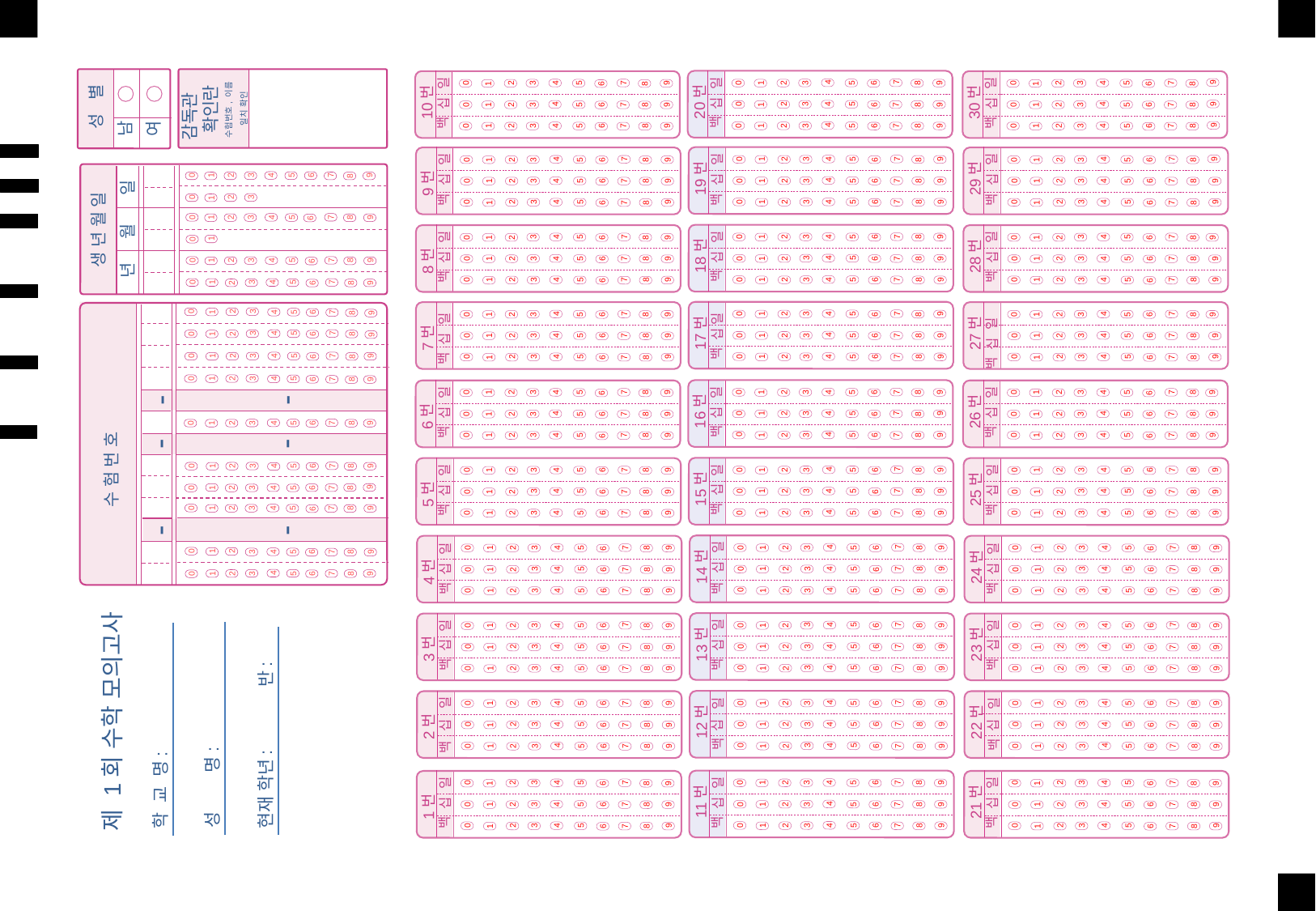

일
일
일

9
7
4
3
5
7
7
4
4
0
2
9
1
8
3
5
3
5
6
0
2
0
2
9
1
1
8
8
6
6
감독관    확인란

20번
30번
10번
십
십
십
성   별

수험번호, 이름
일치 확인
9
4
3
5
4
4
0
2
9
1
7
8
3
5
3
5
6
0
2
0
2
9
1
7
7
1
8
8
6
6
백
백
백
남
여
9
4
0
3
5
4
4
2
9
0
0
1
7
8
3
5
3
5
6
2
2
9
1
7
7
1
8
8
6
6

일
일
일
9
7
4
3
5
7
7
4
4
0
2
9
1
8
3
5
3
5
6
0
2
0
2
9
1
1
8
8
6
6

19번
29번
십
십
십
9번
4
6
3
5
0
2
9
7
1
8
4
3
5
4
4
0
2
9
1
7
8
3
5
3
5
6
0
2
0
2
9
9
1
7
7
1
8
8
6
6

백
백
백
3
0
2
1
4
0
3
5
4
4
2
9
0
0
1
7
8
3
5
3
5
6
2
2
9
9
1
7
7
1
8
8
6
6

7
0
4
3
5
2
9
1

8
6
년     월      일
생 년 월 일

일
일
일
7
4
3
5
7
7
4
4
0
2
9
1
8
3
5
3
5
6
0
2
0
2
9
9
1
1
8
8
6
6
1
0

18번
28번
십
십
십
8번
4
3
5
4
4
0
2
9
1
7
8
3
5
3
5
6
0
2
0
2
9
9
1
7
1
7
8
8
6
6
7
0
4
3
5
2
9
1
8
6
백
백
백
4
0
3
5
4
4
2
9
0
0
1
7
8
3
5
3
5
6
2
2
9
9
1
7
1
7
8
8
6
6
7
1
0
4
3
5
2
9
8
6

일
3
0
2
1
5
4
6
7
8
9
7
4
3
5
7
7
4
4
0
2
9
1
8
3
5
3
5
6
0
2
0
2
9
9
1
1
8
8
6
6

17번
27번
십

7번
백
일
십
7
4
3
5
0
2
1
8
6
9
4
백
일
십
3
5
4
4
0
2
9
1
7
8
3
5
3
5
6
0
2
0
2
9
9
1
7
1
7
8
8
6
6
백
7
4
3
5
0
2
9
1
8
4
6
0
5
3
4
4
2
9
0
0
7
1
8
3
5
3
5
6
2
2
9
9
1
7
1
7
8
8
6
6

-
-
3
0
2
1
5
4
6
7
9
8
일
7
4
5
3
7
7
4
4
0
2
9
1
8
3
5
3
5
6
0
2
0
2
9
9
1
1
8
8
6
6

16번
26번
백
일
십
백
일
십
십
6번
4

5
3
4
4
0
2
9
7
1
8
3
5
3
5
6
0
2
0
2
9
9
1
7
1
7
8
8
6
6

-
-
7
4
3
5
0
2
9
1
8
6
백

4
0
5
3
4
4
2
9
0
0
7
1
8
3
5
3
5
6
2
2
9
9
1
7
1
7
8
8
6
6

수 험 번 호
일
7
3
5
0
2
9
1
8
6
4
7
4
5
3
7
7
4
4
0
2
9
1
8
3
5
3
5
6
0
2
0
2
9
9
1
1
8
8
6
6

15번
25번
백
일
십
백
일
십
십
5번
9
1
8
6
7
4
3
5
0
2
4
5
3
4
4
0
2
9
7
1
8
3
5
3
5
6
0
2
0
2
9
9
1
7
1
7
8
8
6
6
백
0
4
3
5
2
9
7
1
8
-
-
6
4
0
5
3
4
4
2
9
0
0
7
1
8
3
5
3
5
6
2
2
9
9
1
7
1
7
8
8
6
6

일
7
4
5
3
7
7
4
4
0
2
9
1
8
3
5
3
5
6
0
2
0
2
9
9
1
1
8
8
6
6
0
2
1
4
3
5
9
7
8
6

14번
24번
십
백
일
십
백
일
십
4번
4
3
5
4
4
0
2
9
1
7
8
3
5
3
5
6
0
2
0
2
9
9
1
7
1
7
8
8
6
6
4
3
5
2
9
7
1
8
6
0
백
4
0
3
5
4
4
2
9
0
0
1
7
8
3
5
3
5
6
2
2
9
9
1
7
1
7
8
8
6
6

일
7
4
3
5
7
7
4
4
0
2
9
1
8
3
5
3
5
6
0
2
0
2
9
9
1
1
8
8
6
6

13번
23번
백
일
십
백
일
십
십
3번
4
3
5
4
4
0
2
9
1
7
8
5
3
5
3
6
0
2
0
2
9
9
7
1
7
1
8
8
6
6
백
4
0
3
5
4
4
2
9
0
0
1
7
8
5
3
5
3
6
2
2
9
9
7
1
7
1
8
8
6
6

일
일
제 1회 수학 모의고사
7
4
3
5
7
7
4
4
0
2
9
1
8
5
3
5
3
6
0
2
0
2
9
9
1
1
8
8
6
6

12번
22번
십
십
백
일
십
2번
성        명:
학  교  명:
현재 학년:            반:
4
3
5
4
4
0
2
9
1
7
8
5
3
5
3
6
0
2
0
2
9
9
7
1
7
1
8
8
6
6
백
백
4
0
3
5
4
4
2
9
0
0
1
7
8
5
3
5
3
6
2
2
9
9
7
1
7
1
8
8
6
6
일
7
4
3
5
7
7
4
4
0
2
9
1
8
3
5
3
5
6
2
0
2
0
9
9
1
1
8
8
6
6

11번
21번
백
일
십
백
일
십
십
1번
4
3
5
4
4
0
2
9
1
7
8
3
5
3
5
6
2
0
2
0
9
9
7
1
7
1
8
8
6
6
백
4
0
3
5
4
4
2
9
0
0
1
7
8
3
5
3
5
6
2
2
9
9
7
1
7
1
8
8
6
6